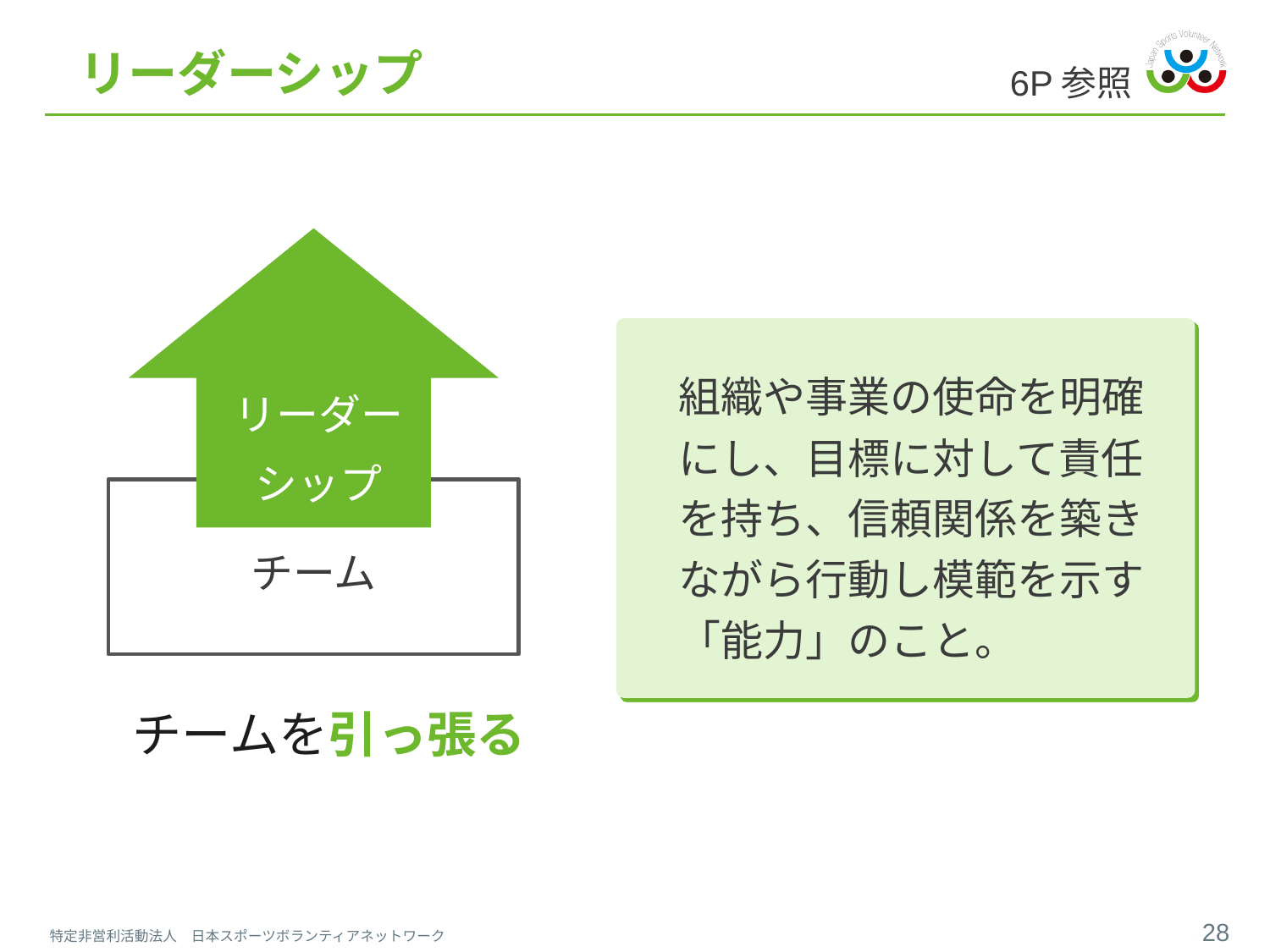

# リーダーシップ
6P参照
リーダー
シップ
組織や事業の使命を明確にし、目標に対して責任を持ち、信頼関係を築きながら行動し模範を示す「能力」のこと。
チーム
チームを引っ張る